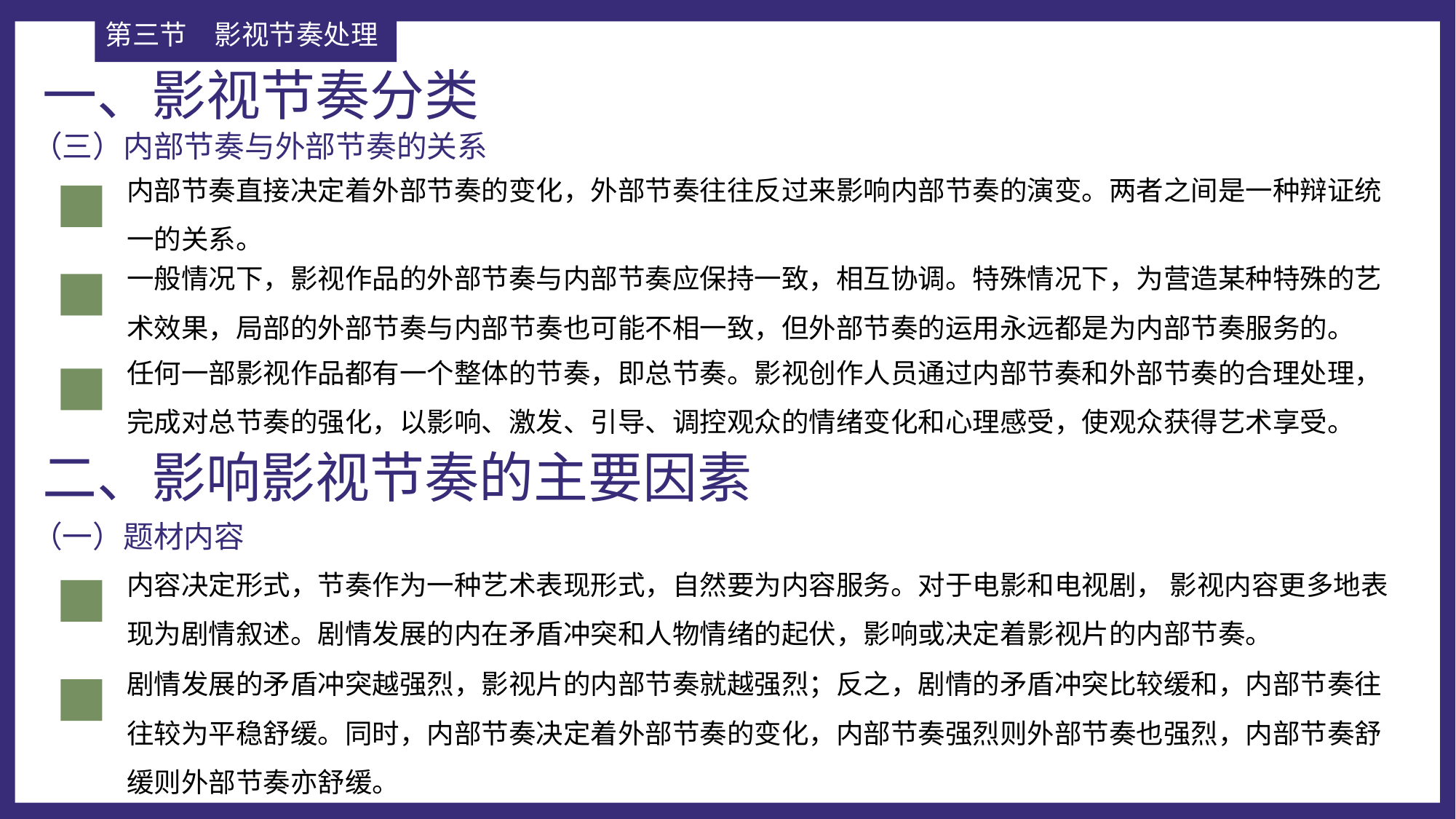

第三节	影视节奏处理
一、影视节奏分类
（三）内部节奏与外部节奏的关系
内部节奏直接决定着外部节奏的变化，外部节奏往往反过来影响内部节奏的演变。两者之间是一种辩证统一的关系。

一般情况下，影视作品的外部节奏与内部节奏应保持一致，相互协调。特殊情况下，为营造某种特殊的艺术效果，局部的外部节奏与内部节奏也可能不相一致，但外部节奏的运用永远都是为内部节奏服务的。

任何一部影视作品都有一个整体的节奏，即总节奏。影视创作人员通过内部节奏和外部节奏的合理处理，完成对总节奏的强化，以影响、激发、引导、调控观众的情绪变化和心理感受，使观众获得艺术享受。

二、影响影视节奏的主要因素
（一）题材内容
内容决定形式，节奏作为一种艺术表现形式，自然要为内容服务。对于电影和电视剧， 影视内容更多地表现为剧情叙述。剧情发展的内在矛盾冲突和人物情绪的起伏，影响或决定着影视片的内部节奏。

剧情发展的矛盾冲突越强烈，影视片的内部节奏就越强烈；反之，剧情的矛盾冲突比较缓和，内部节奏往往较为平稳舒缓。同时，内部节奏决定着外部节奏的变化，内部节奏强烈则外部节奏也强烈，内部节奏舒缓则外部节奏亦舒缓。